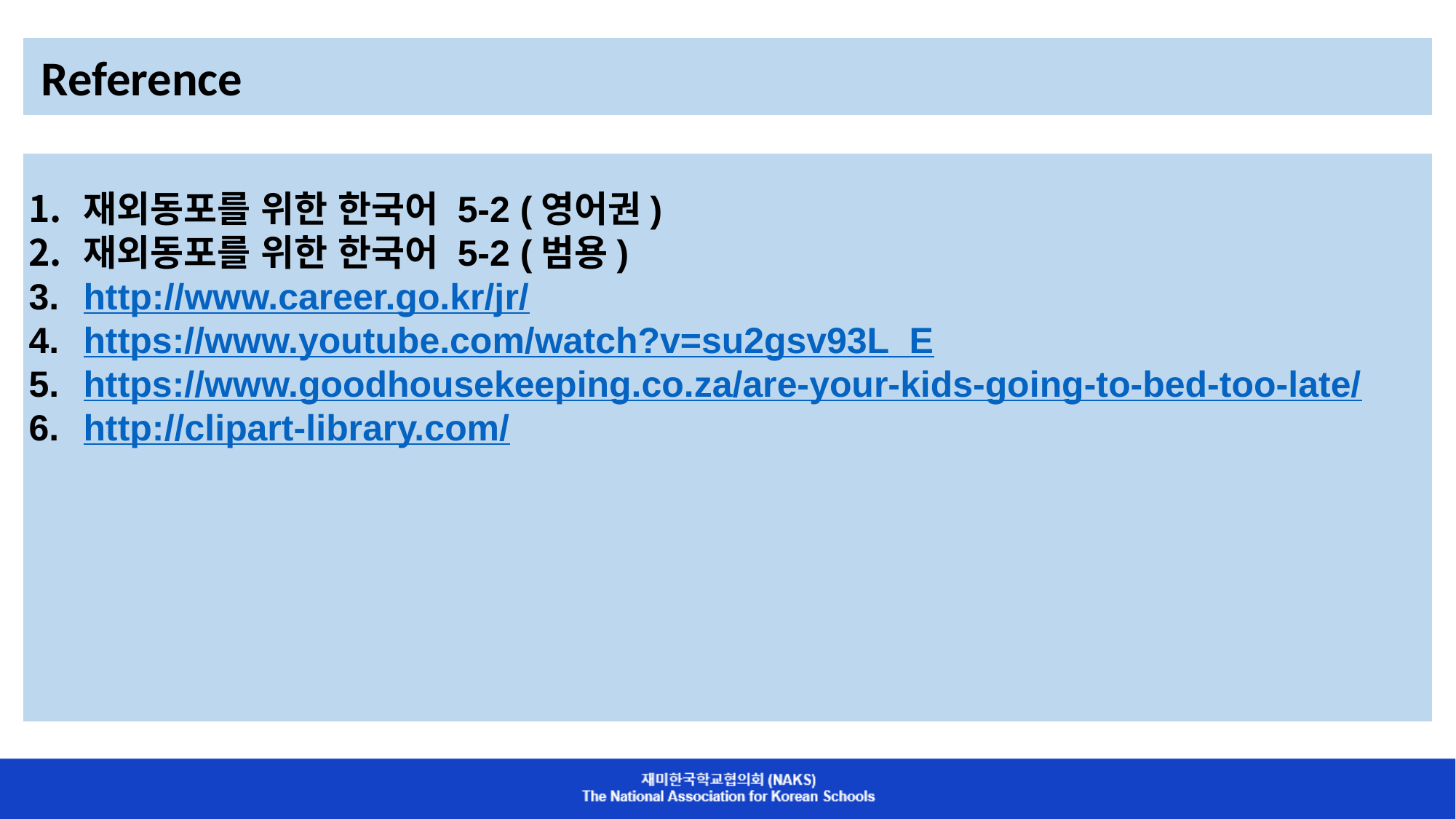

Reference

재외동포를 위한 한국어 5-2 (영어권)
재외동포를 위한 한국어 5-2 (범용)
http://www.career.go.kr/jr/
https://www.youtube.com/watch?v=su2gsv93L_E
https://www.goodhousekeeping.co.za/are-your-kids-going-to-bed-too-late/
http://clipart-library.com/